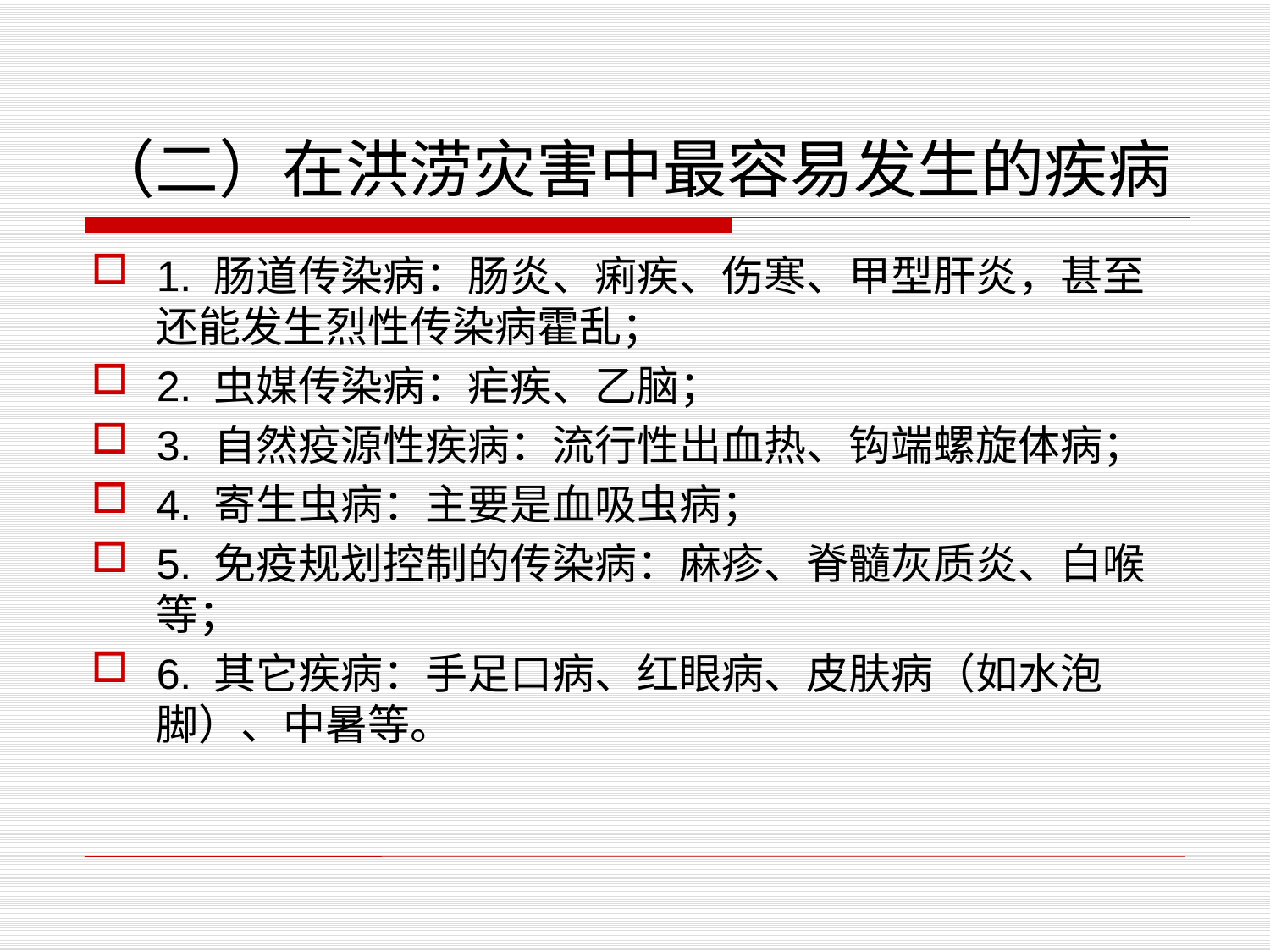

# （二）在洪涝灾害中最容易发生的疾病
1. 肠道传染病：肠炎、痢疾、伤寒、甲型肝炎，甚至还能发生烈性传染病霍乱；
2. 虫媒传染病：疟疾、乙脑；
3. 自然疫源性疾病：流行性出血热、钩端螺旋体病；
4. 寄生虫病：主要是血吸虫病；
5. 免疫规划控制的传染病：麻疹、脊髓灰质炎、白喉等；
6. 其它疾病：手足口病、红眼病、皮肤病（如水泡脚）、中暑等。